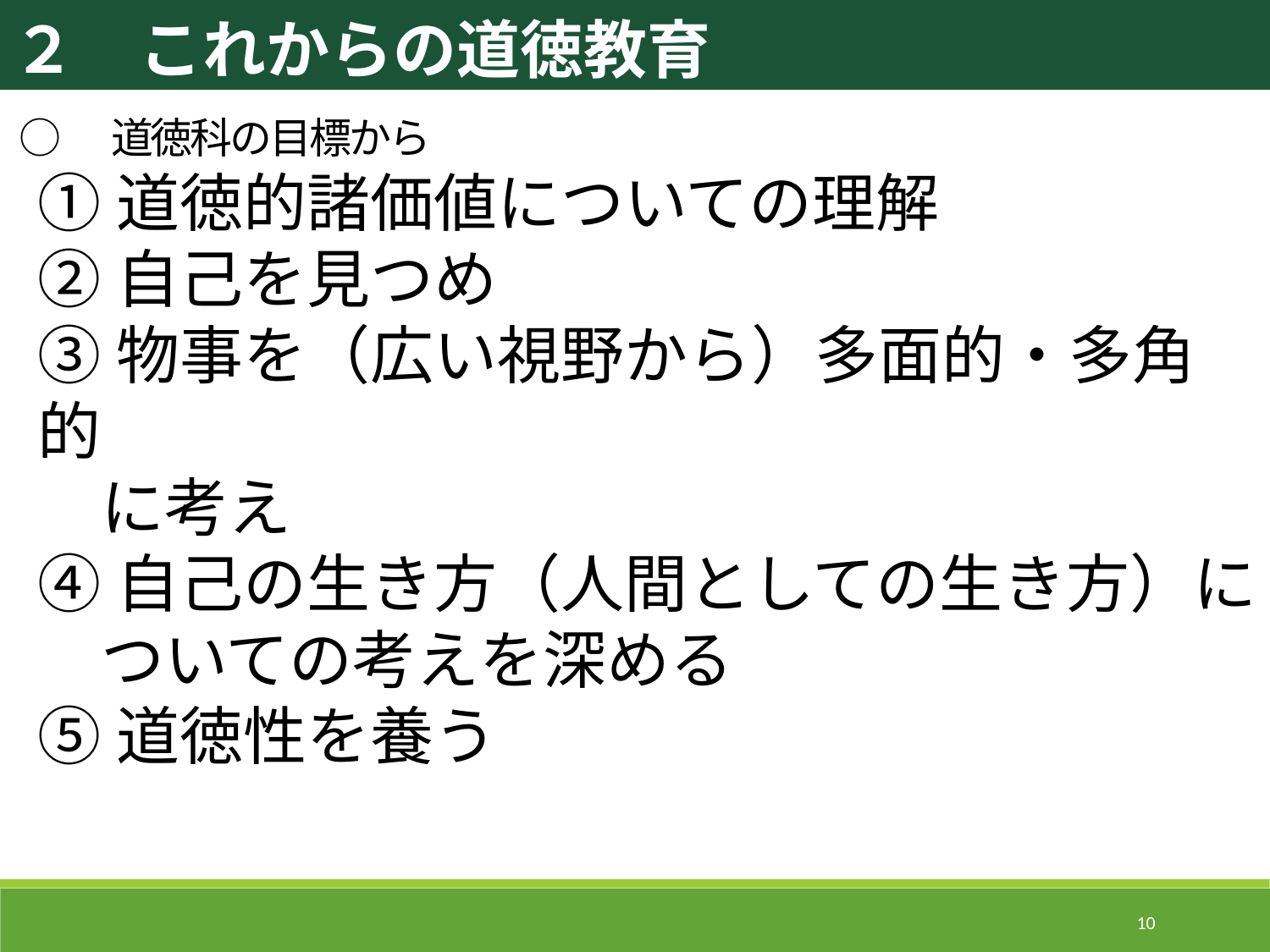

２　これからの道徳教育
○　道徳科の目標から
①道徳的諸価値についての理解
②自己を見つめ
③物事を（広い視野から）多面的・多角的
　に考え
④自己の生き方（人間としての生き方）に
　ついての考えを深める
⑤道徳性を養う

10